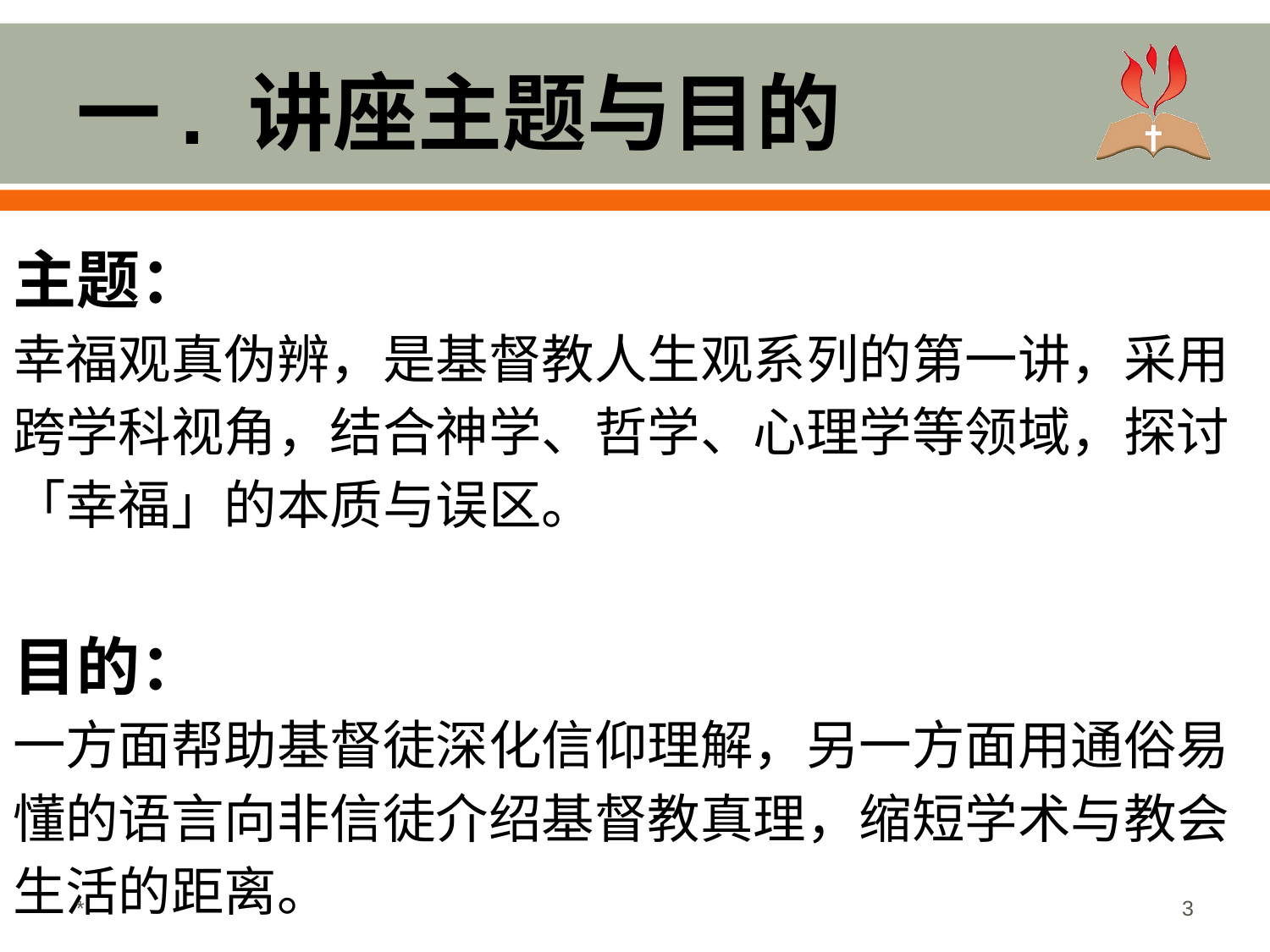

# 一. 讲座主题与目的
主题：
幸福观真伪辨，是基督教人生观系列的第一讲，采用跨学科视角，结合神学、哲学、心理学等领域，探讨「幸福」的本质与误区。

目的：
一方面帮助基督徒深化信仰理解，另一方面用通俗易懂的语言向非信徒介绍基督教真理，缩短学术与教会生活的距离。

*
3